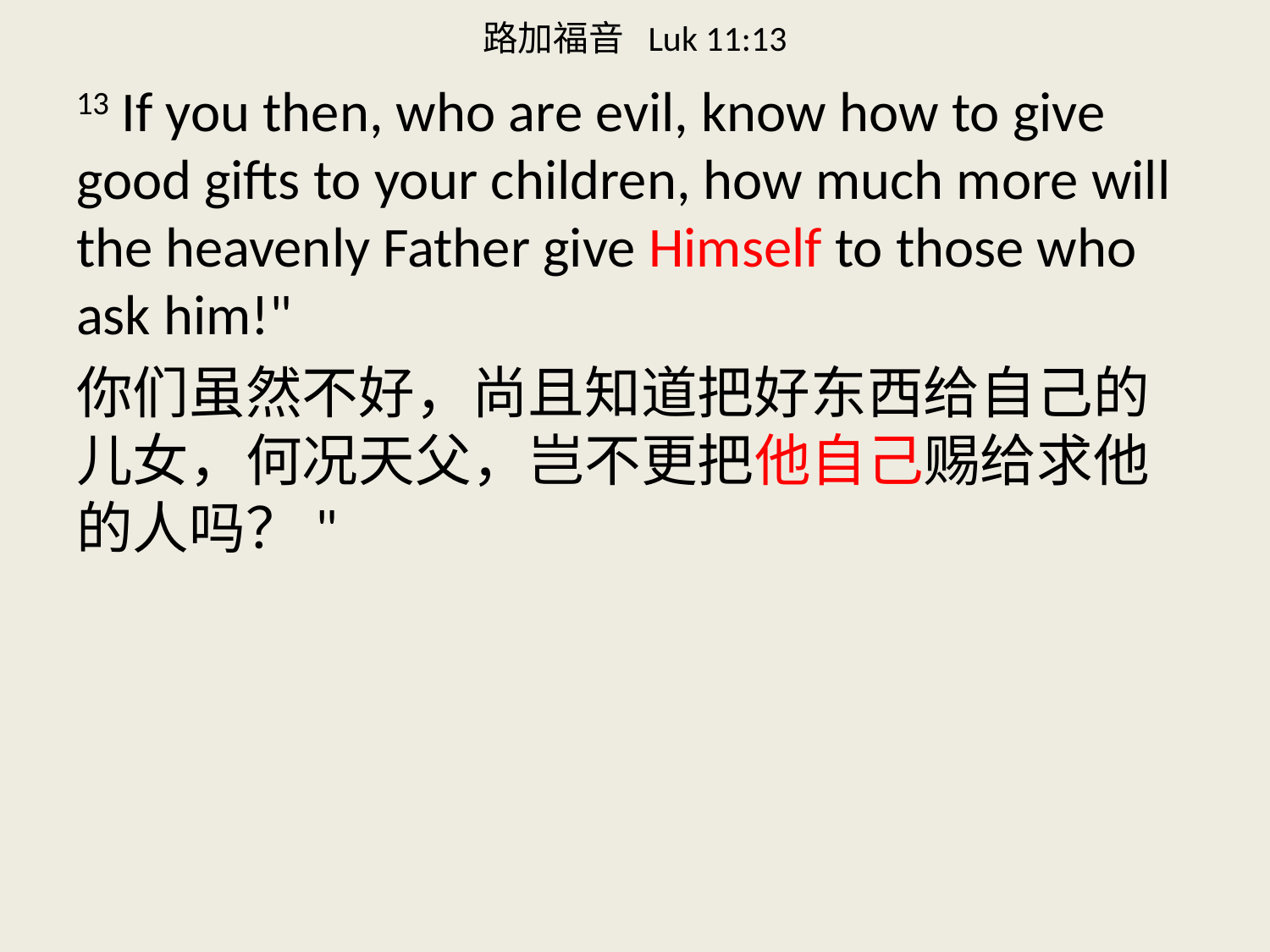

# 路加福音  Luk 11:13
13 If you then, who are evil, know how to give good gifts to your children, how much more will the heavenly Father give Himself to those who ask him!"
你们虽然不好，尚且知道把好东西给自己的儿女，何况天父，岂不更把他自己赐给求他的人吗？"